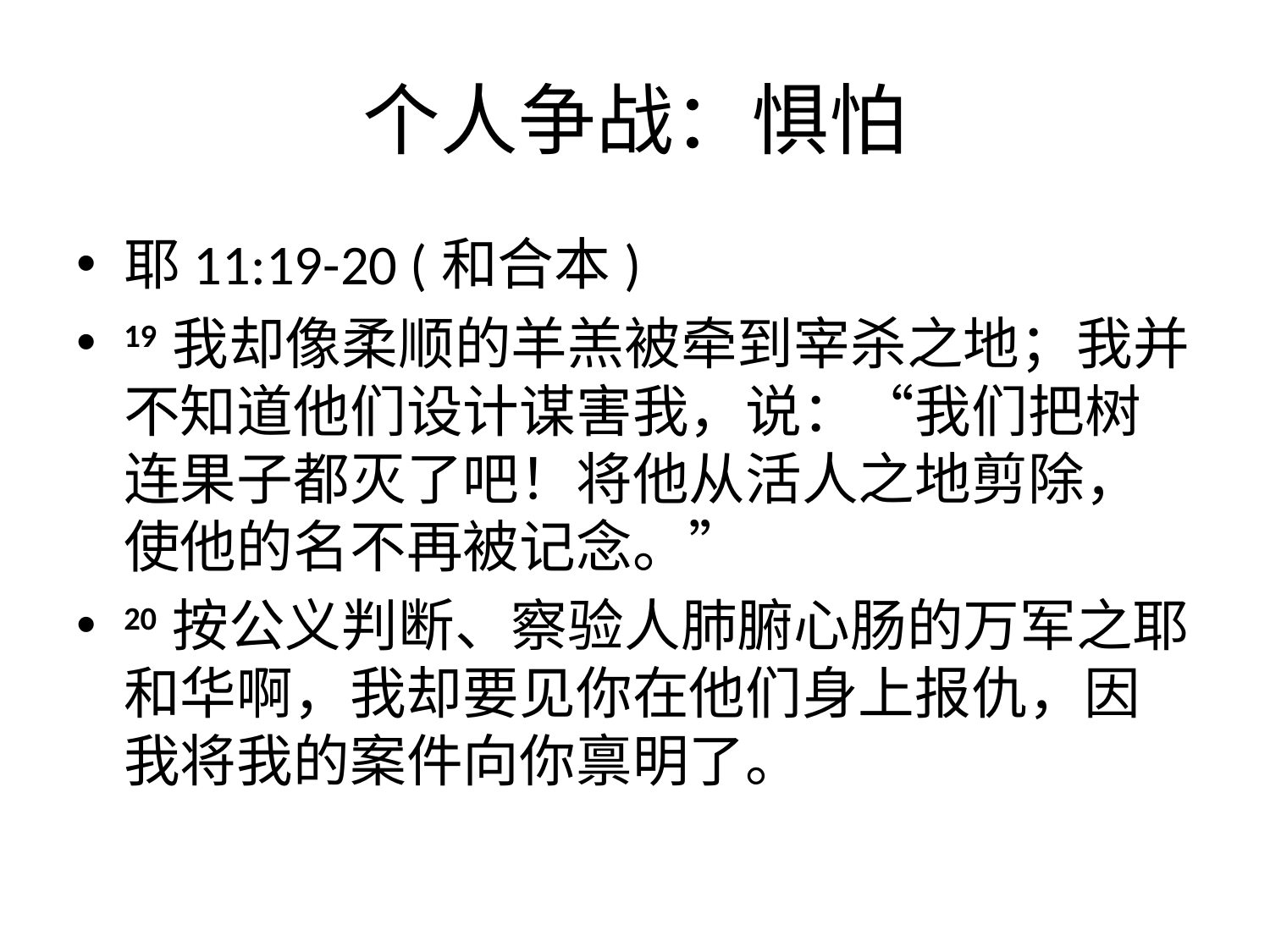

# 个人争战：惧怕
耶11:19-20 (和合本)
19 我却像柔顺的羊羔被牵到宰杀之地；我并不知道他们设计谋害我，说：“我们把树连果子都灭了吧！将他从活人之地剪除，使他的名不再被记念。”
20 按公义判断、察验人肺腑心肠的万军之耶和华啊，我却要见你在他们身上报仇，因我将我的案件向你禀明了。